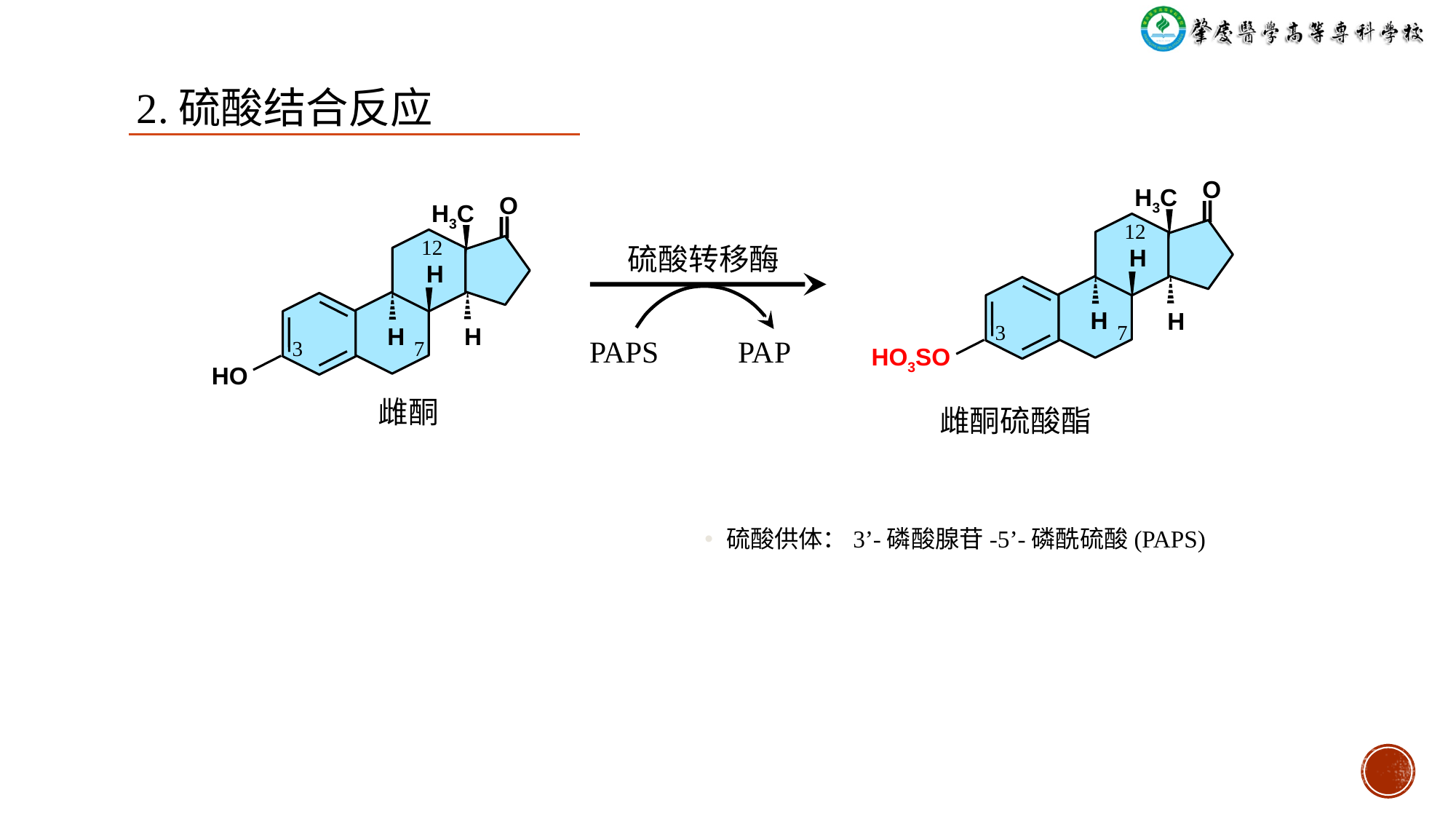

2.硫酸结合反应
O
H3C

12

H

H
H

3
7
HO3SO
O
H3C

12

H

H
H

3
7
HO
硫酸转移酶

PAPS
PAP
雌酮
雌酮硫酸酯
硫酸供体：3’-磷酸腺苷-5’-磷酰硫酸(PAPS)